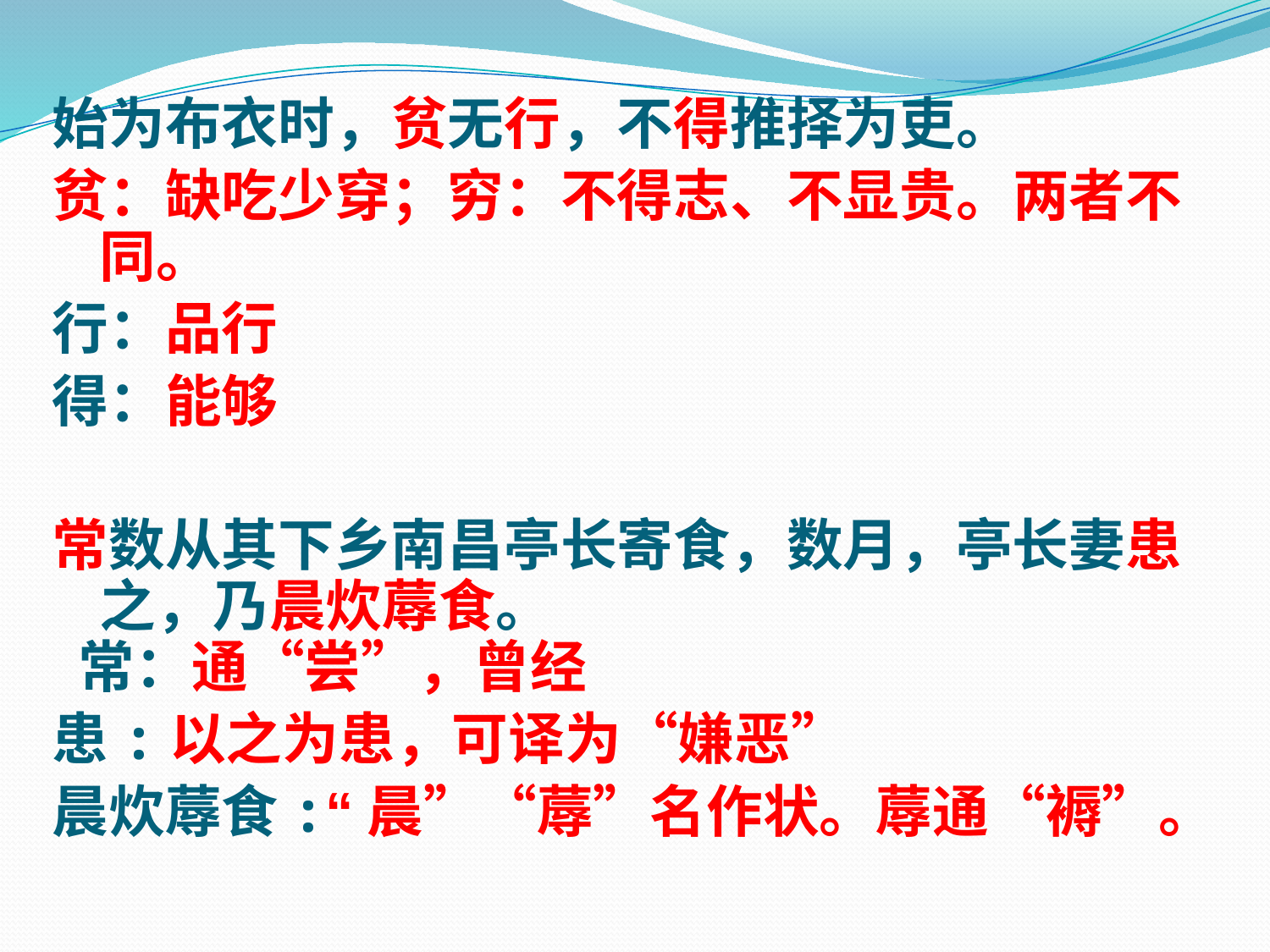

始为布衣时，贫无行，不得推择为吏。
贫：缺吃少穿；穷：不得志、不显贵。两者不同。
行：品行
得：能够

常数从其下乡南昌亭长寄食，数月，亭长妻患之，乃晨炊蓐食。
 常：通“尝”，曾经
患:以之为患，可译为“嫌恶”
晨炊蓐食:“晨”“蓐”名作状。蓐通“褥”。